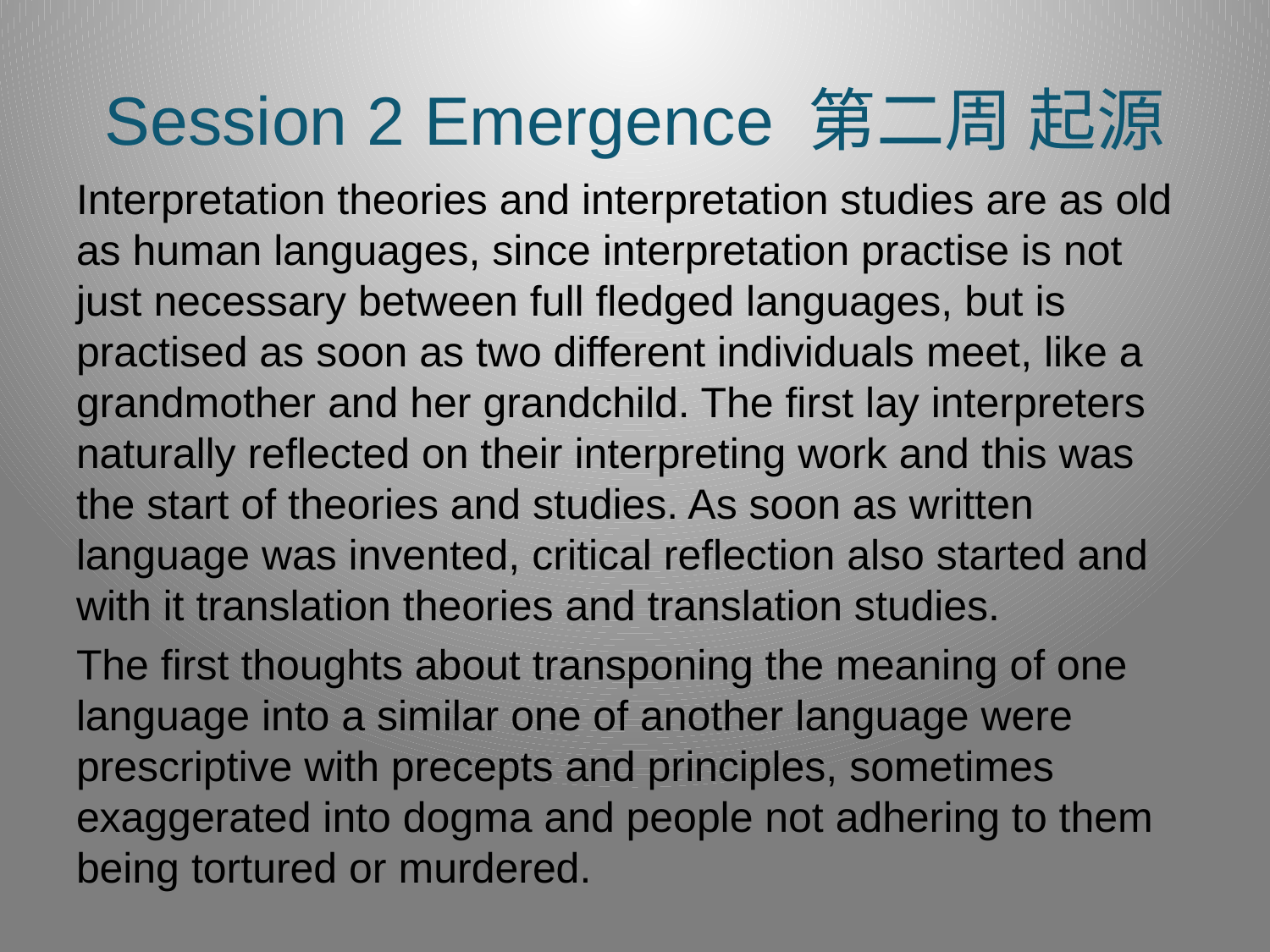

# Session 2 Emergence 第二周 起源
Interpretation theories and interpretation studies are as old as human languages, since interpretation practise is not just necessary between full fledged languages, but is practised as soon as two different individuals meet, like a grandmother and her grandchild. The first lay interpreters naturally reflected on their interpreting work and this was the start of theories and studies. As soon as written language was invented, critical reflection also started and with it translation theories and translation studies.
The first thoughts about transponing the meaning of one language into a similar one of another language were prescriptive with precepts and principles, sometimes exaggerated into dogma and people not adhering to them being tortured or murdered.